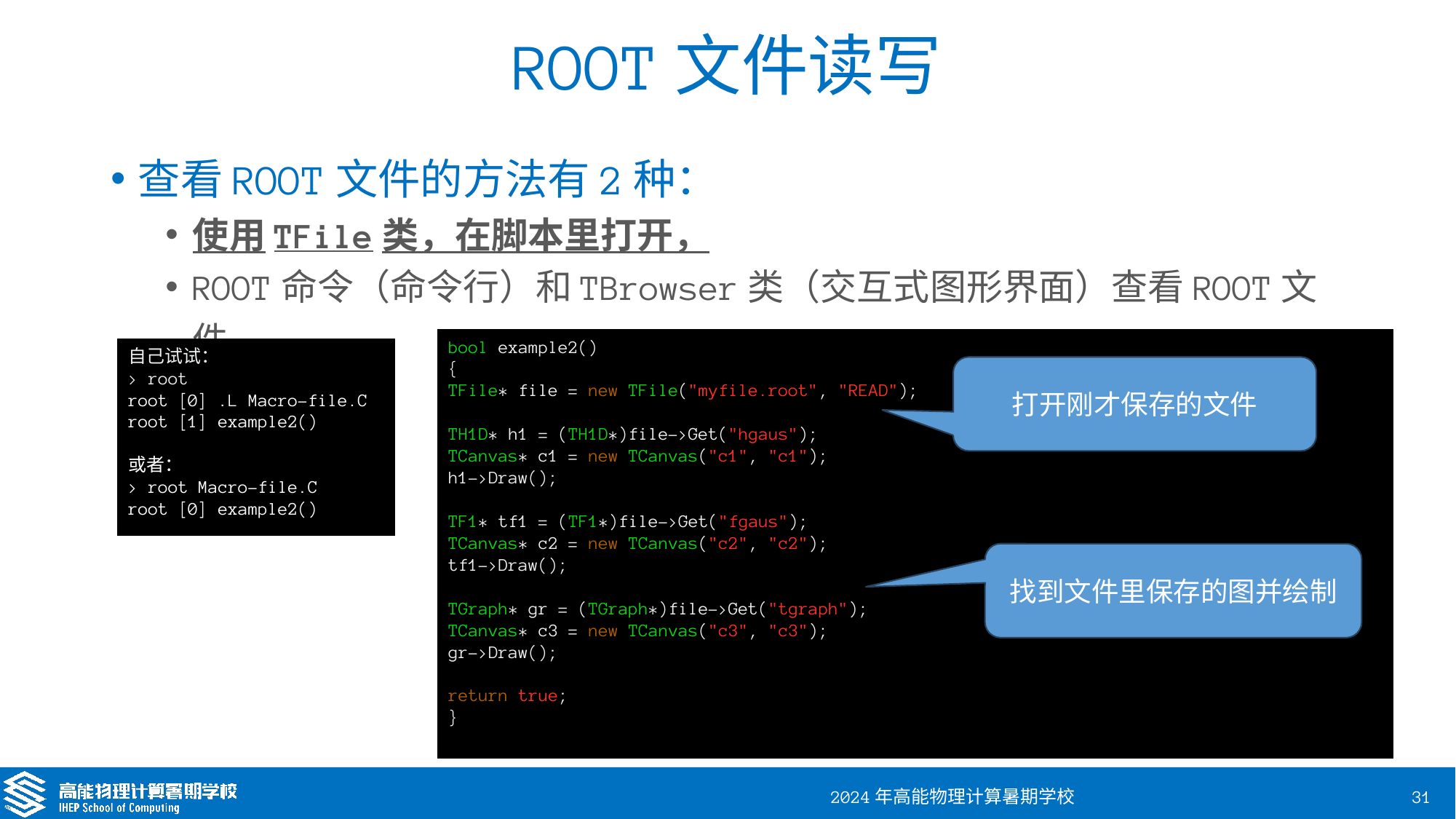

# ROOT文件读写
查看ROOT文件的方法有2种：
使用TFile类，在脚本里打开，
ROOT命令（命令行）和TBrowser类（交互式图形界面）查看ROOT文件。
bool example2()
{
TFile* file = new TFile("myfile.root", "READ");
TH1D* h1 = (TH1D*)file->Get("hgaus");
TCanvas* c1 = new TCanvas("c1", "c1");
h1->Draw();
TF1* tf1 = (TF1*)file->Get("fgaus");
TCanvas* c2 = new TCanvas("c2", "c2");
tf1->Draw();
TGraph* gr = (TGraph*)file->Get("tgraph");
TCanvas* c3 = new TCanvas("c3", "c3");
gr->Draw();
return true;
}
自己试试：
> root
root [0] .L Macro-file.C
root [1] example2()

或者：
> root Macro-file.C
root [0] example2()

打开刚才保存的文件
找到文件里保存的图并绘制
2024年高能物理计算暑期学校
31